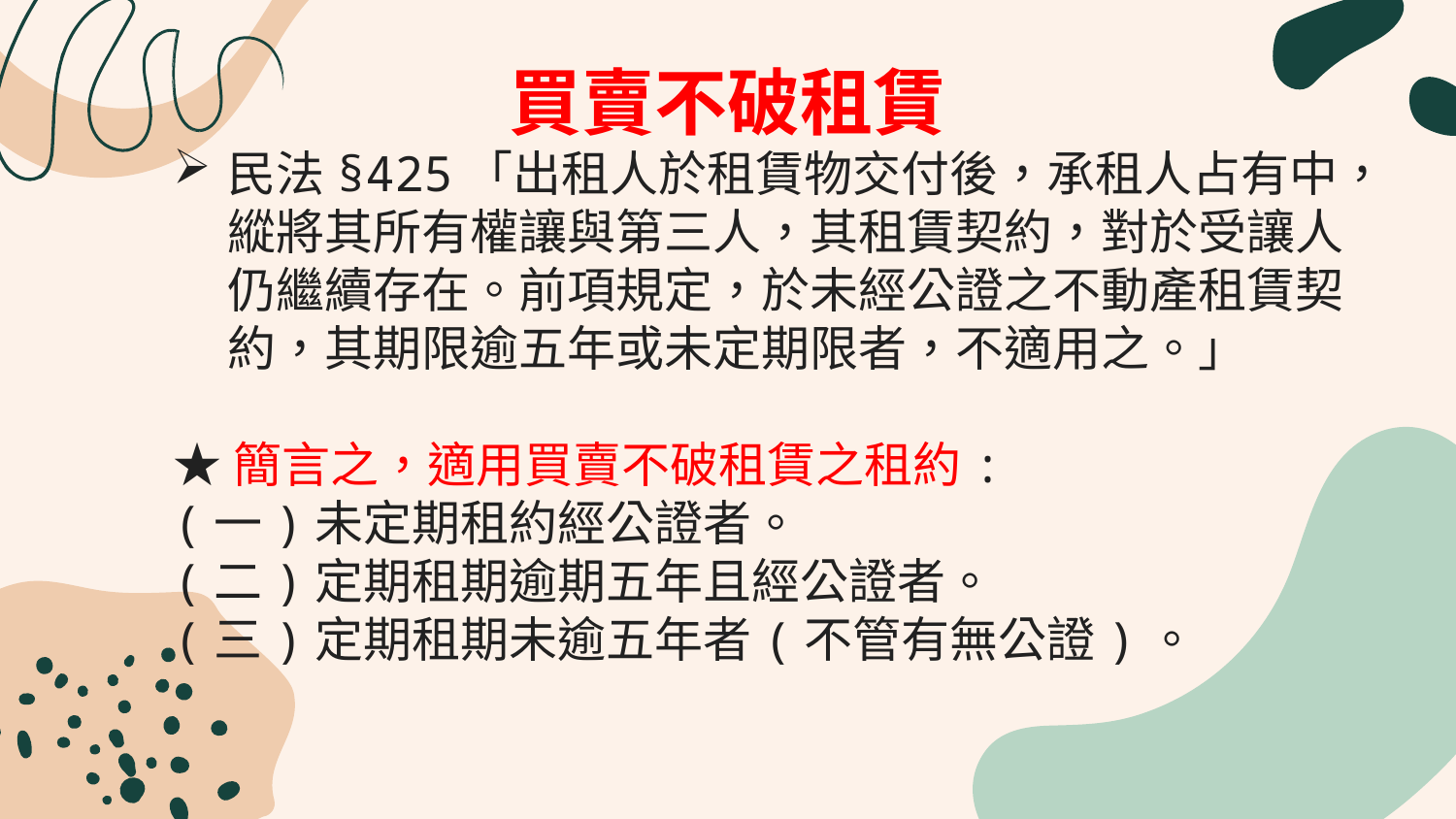

# 買賣不破租賃
民法§425「出租人於租賃物交付後，承租人占有中，縱將其所有權讓與第三人，其租賃契約，對於受讓人仍繼續存在。前項規定，於未經公證之不動產租賃契約，其期限逾五年或未定期限者，不適用之。」

★簡言之，適用買賣不破租賃之租約:
(一)未定期租約經公證者。
(二)定期租期逾期五年且經公證者。
(三)定期租期未逾五年者(不管有無公證)。